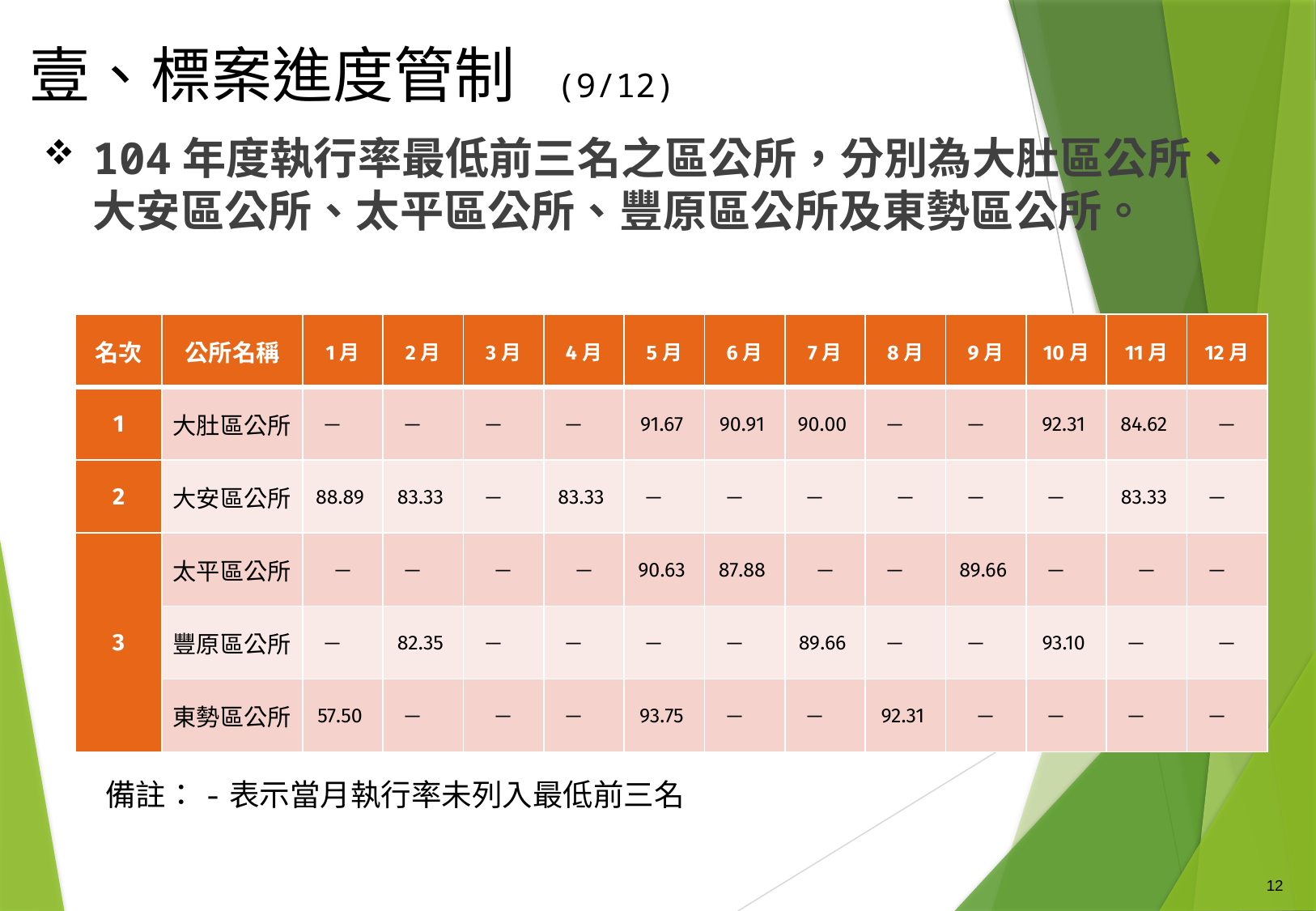

# 壹、標案進度管制  (9/12)
104年度執行率最低前三名之區公所，分別為大肚區公所、大安區公所、太平區公所、豐原區公所及東勢區公所。

| 名次 | 公所名稱 | 1月 | 2月 | 3月 | 4月 | 5月 | 6月 | 7月 | 8月 | 9月 | 10月 | 11月 | 12月 |
| --- | --- | --- | --- | --- | --- | --- | --- | --- | --- | --- | --- | --- | --- |
| 1 | 大肚區公所 | － | － | － | － | 91.67 | 90.91 | 90.00 | － | － | 92.31 | 84.62 | － |
| 2 | 大安區公所 | 88.89 | 83.33 | － | 83.33 | － | － | － | － | － | － | 83.33 | － |
| 3 | 太平區公所 | － | － | － | － | 90.63 | 87.88 | － | － | 89.66 | － | － | － |
|  | 豐原區公所 | － | 82.35 | － | － | － | － | 89.66 | － | － | 93.10 | － | － |
|  | 東勢區公所 | 57.50 | － | － | － | 93.75 | － | － | 92.31 | － | － | － | － |
備註：-表示當月執行率未列入最低前三名
12